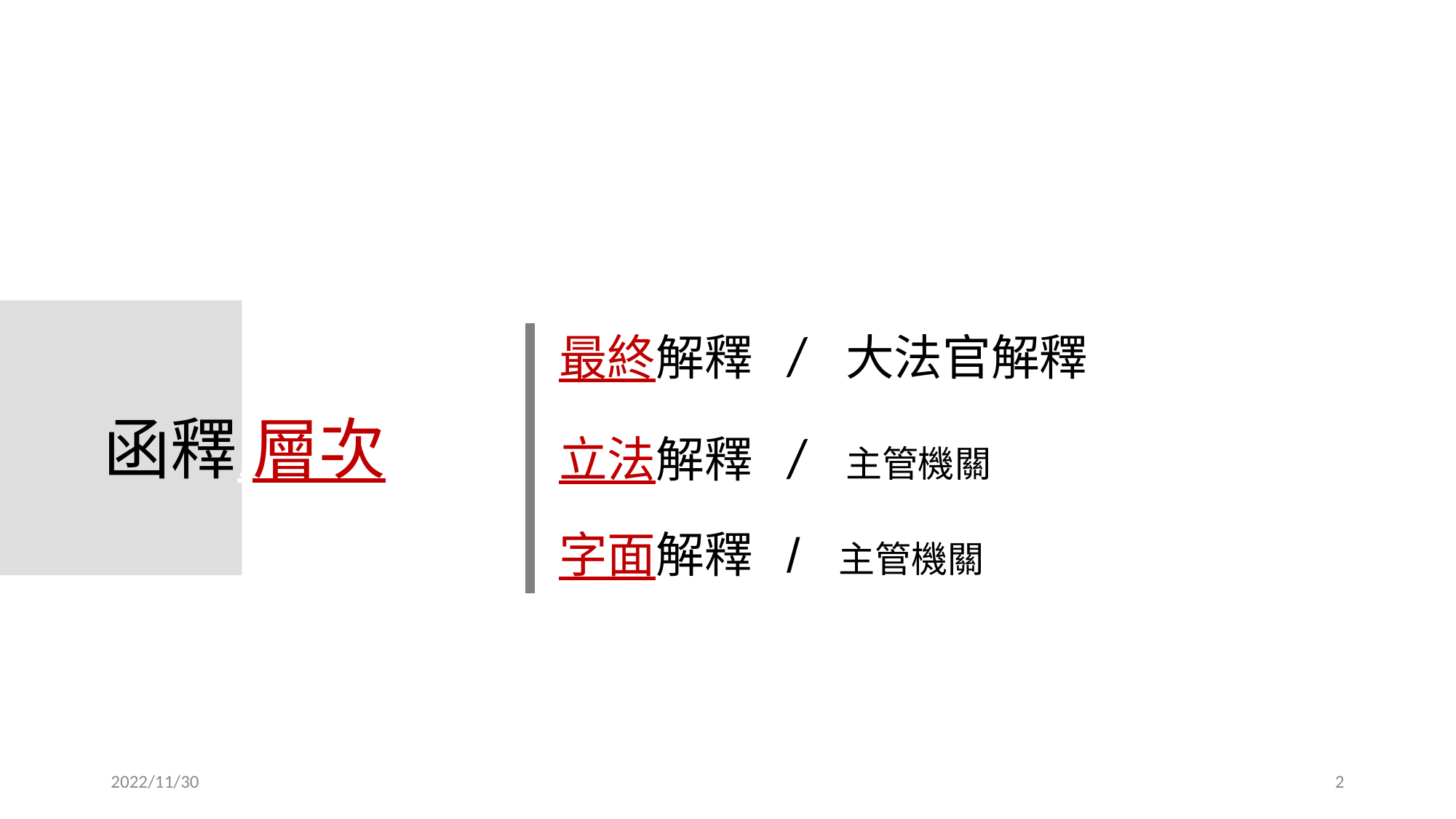

函釋層次次
最終解釋  /  大法官解釋
立法解釋  /  主管機關
字面解釋  /  主管機關
層次
2022/11/30
2